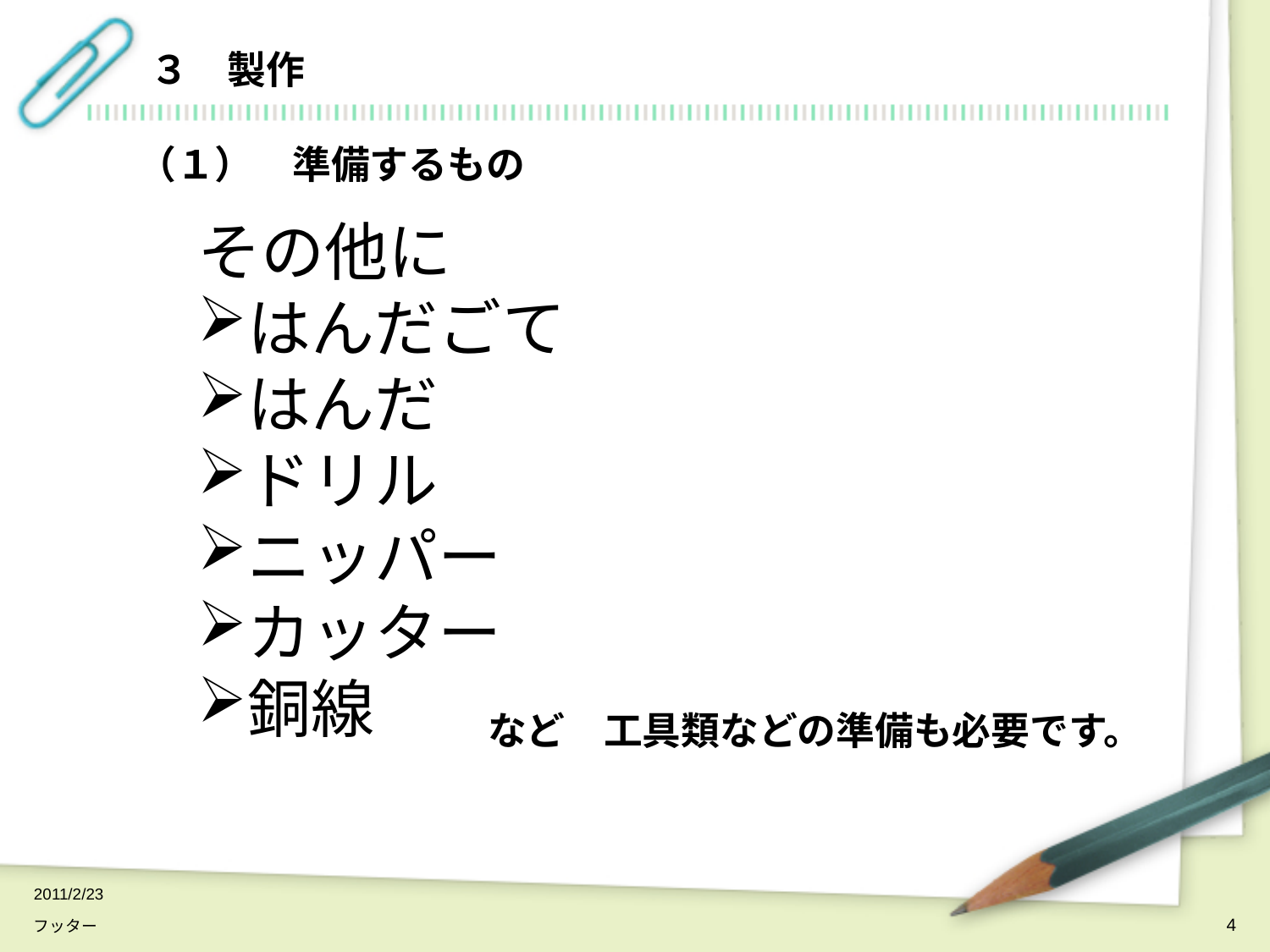

# ３　製作
（１）　準備するもの
その他に
はんだごて
はんだ
ドリル
ニッパー
カッター
銅線

など　工具類などの準備も必要です。
2011/2/23
4
フッター